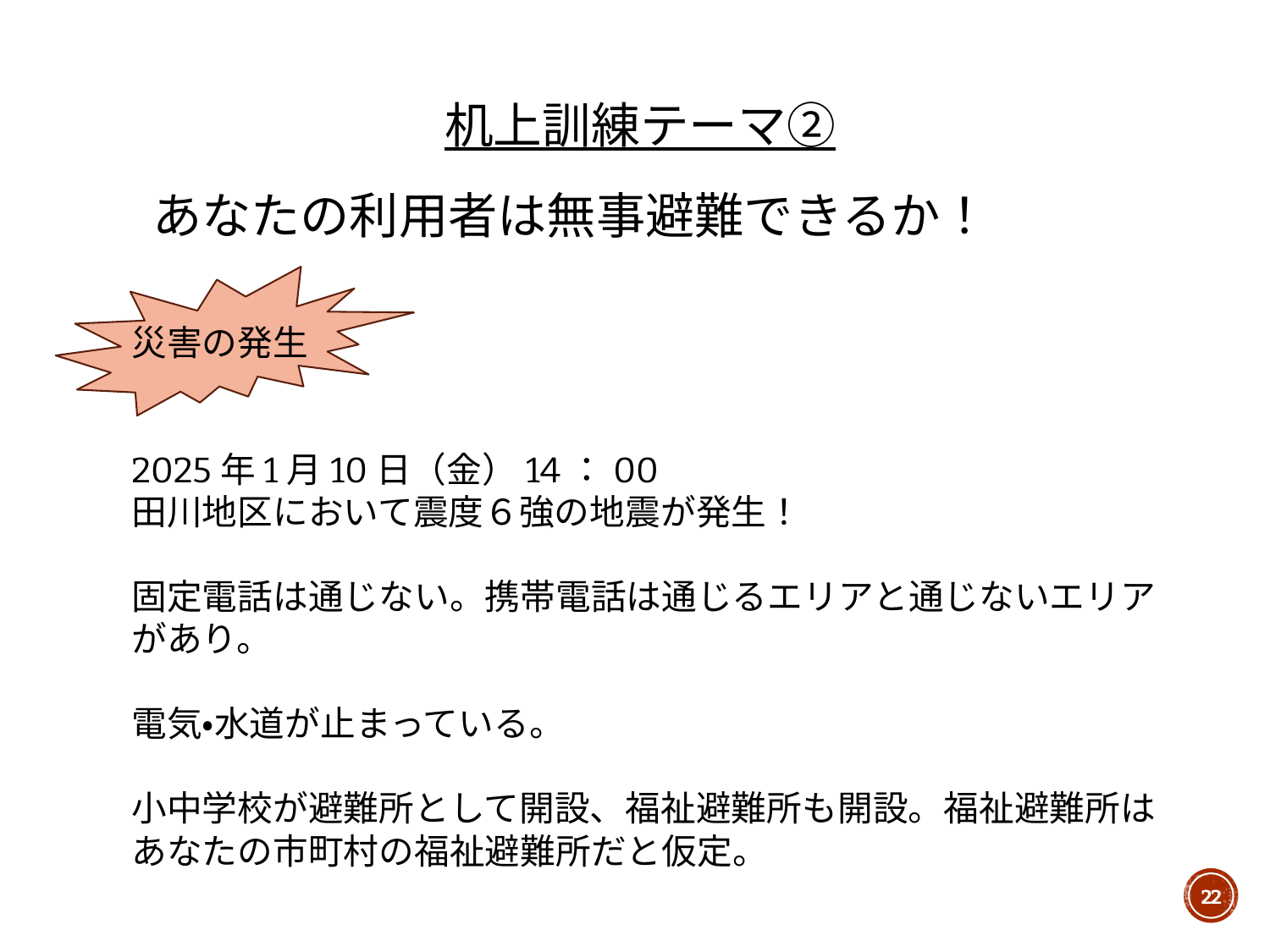

# 机上訓練テーマ②
あなたの利用者は無事避難できるか！

災害の発生

2025年1月10日（金）14：00
田川地区において震度６強の地震が発生！

固定電話は通じない。携帯電話は通じるエリアと通じないエリアがあり。

電気・水道が止まっている。

小中学校が避難所として開設、福祉避難所も開設。福祉避難所はあなたの市町村の福祉避難所だと仮定。
22